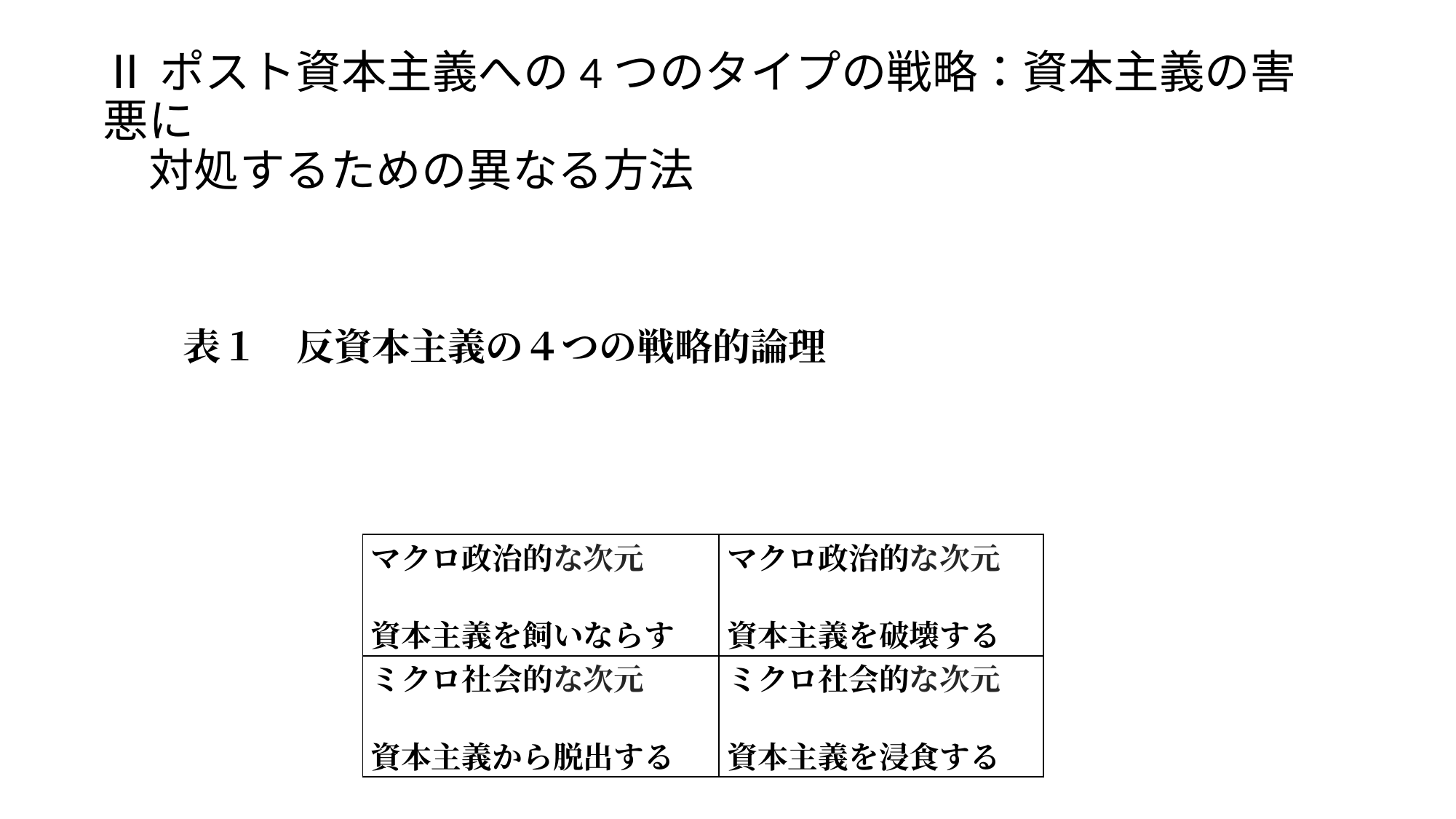

# Ⅱポスト資本主義への4つのタイプの戦略：資本主義の害悪に 　対処するための異なる方法
表１　反資本主義の４つの戦略的論理

| マクロ政治的な次元 資本主義を飼いならす | マクロ政治的な次元 資本主義を破壊する |
| --- | --- |
| ミクロ社会的な次元 資本主義から脱出する | ミクロ社会的な次元 資本主義を浸食する |